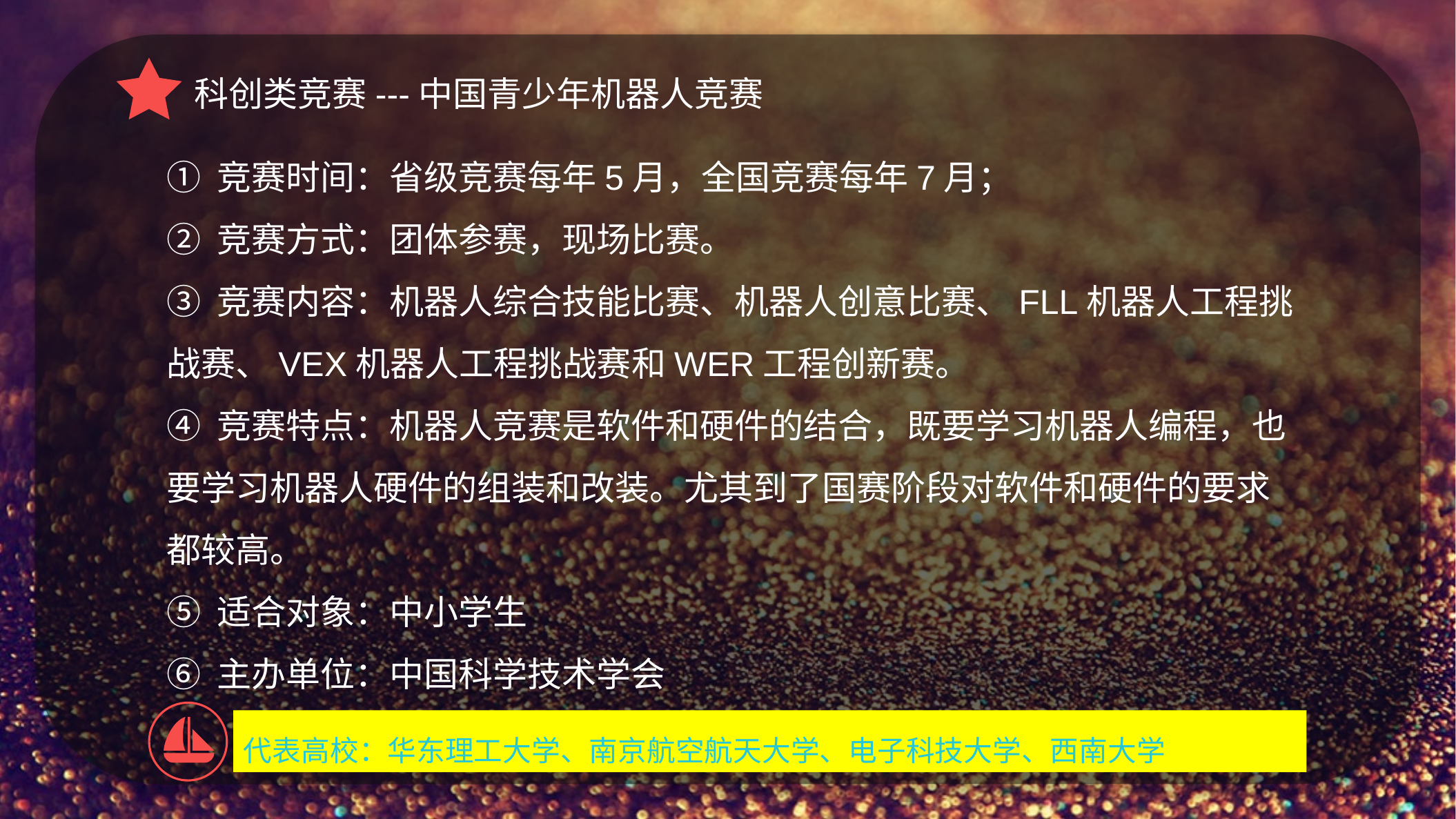

科创类竞赛---中国青少年机器人竞赛
① 竞赛时间：省级竞赛每年5月，全国竞赛每年7月；
② 竞赛方式：团体参赛，现场比赛。
③ 竞赛内容：机器人综合技能比赛、机器人创意比赛、FLL机器人工程挑战赛、VEX机器人工程挑战赛和WER工程创新赛。
④ 竞赛特点：机器人竞赛是软件和硬件的结合，既要学习机器人编程，也要学习机器人硬件的组装和改装。尤其到了国赛阶段对软件和硬件的要求都较高。
⑤ 适合对象：中小学生
⑥ 主办单位：中国科学技术学会

代表高校：华东理工大学、南京航空航天大学、电子科技大学、西南大学